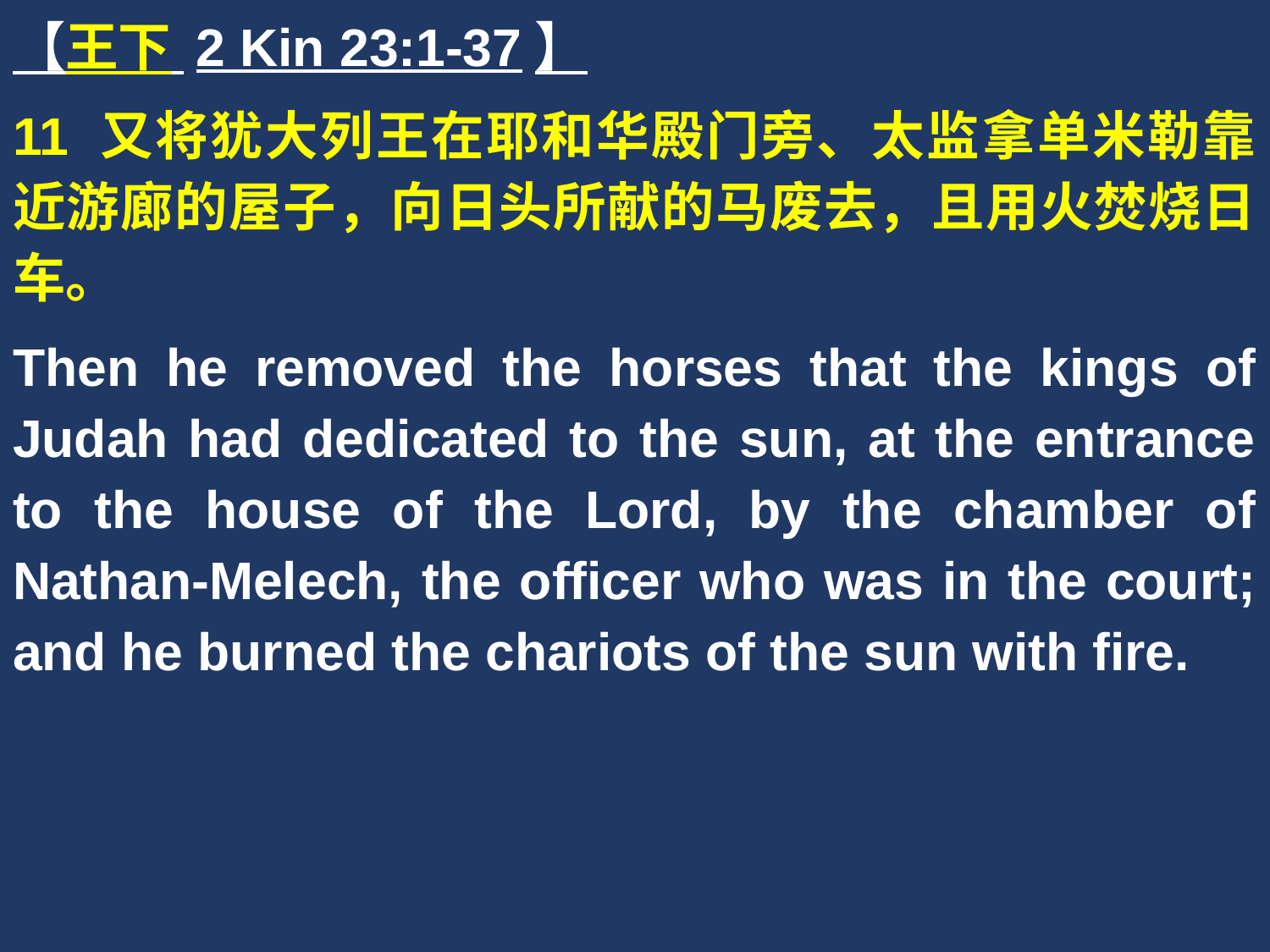

【王下 2 Kin 23:1-37】
11 又将犹大列王在耶和华殿门旁、太监拿单米勒靠近游廊的屋子，向日头所献的马废去，且用火焚烧日车。
Then he removed the horses that the kings of Judah had dedicated to the sun, at the entrance to the house of the Lord, by the chamber of Nathan-Melech, the officer who was in the court; and he burned the chariots of the sun with fire.